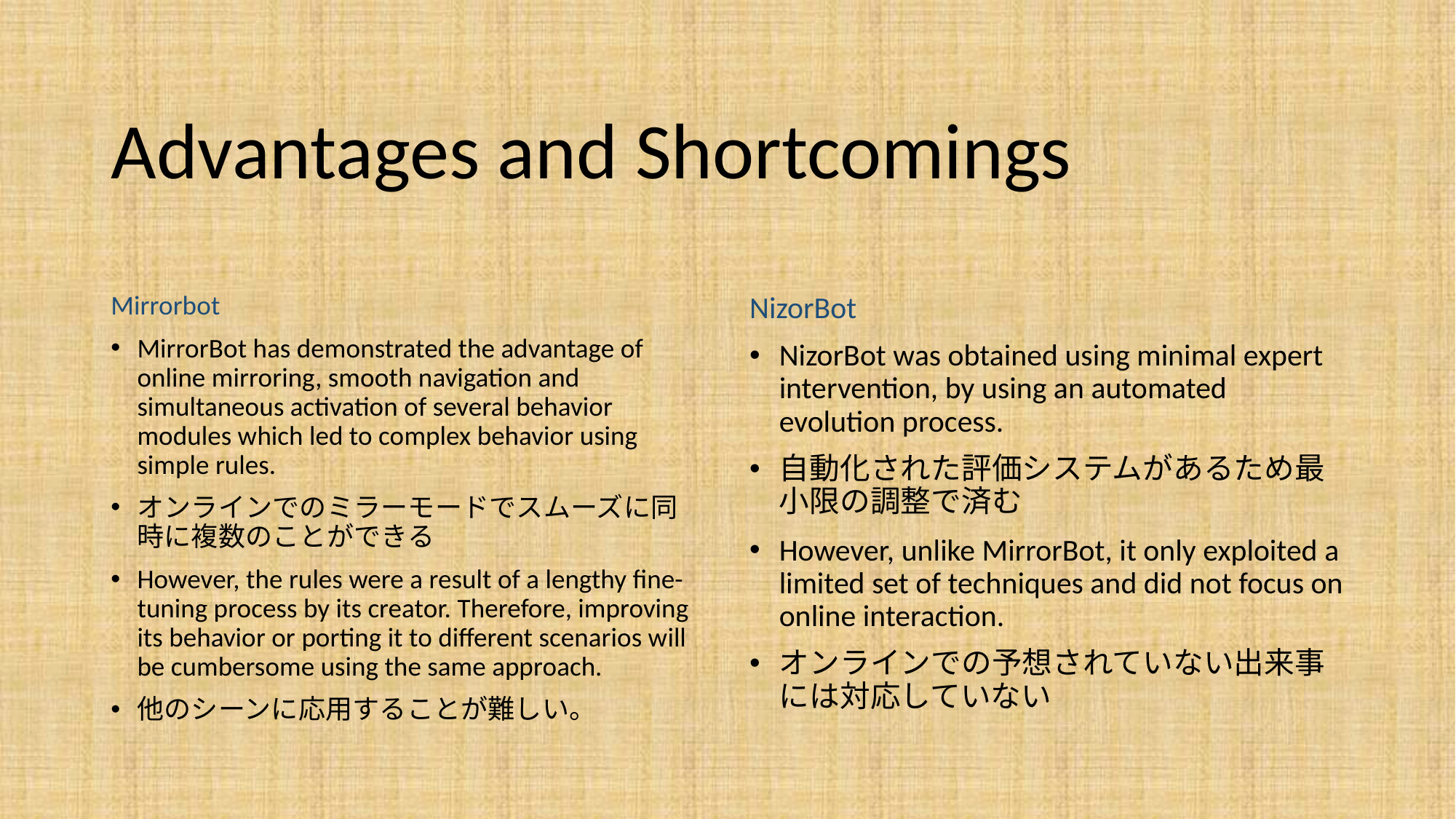

# Advantages and Shortcomings
Mirrorbot
MirrorBot has demonstrated the advantage of online mirroring, smooth navigation and simultaneous activation of several behavior modules which led to complex behavior using simple rules.
オンラインでのミラーモードでスムーズに同時に複数のことができる
However, the rules were a result of a lengthy fine-tuning process by its creator. Therefore, improving its behavior or porting it to different scenarios will be cumbersome using the same approach.
他のシーンに応用することが難しい。

NizorBot
NizorBot was obtained using minimal expert intervention, by using an automated evolution process.
自動化された評価システムがあるため最小限の調整で済む
However, unlike MirrorBot, it only exploited a limited set of techniques and did not focus on online interaction.
オンラインでの予想されていない出来事には対応していない